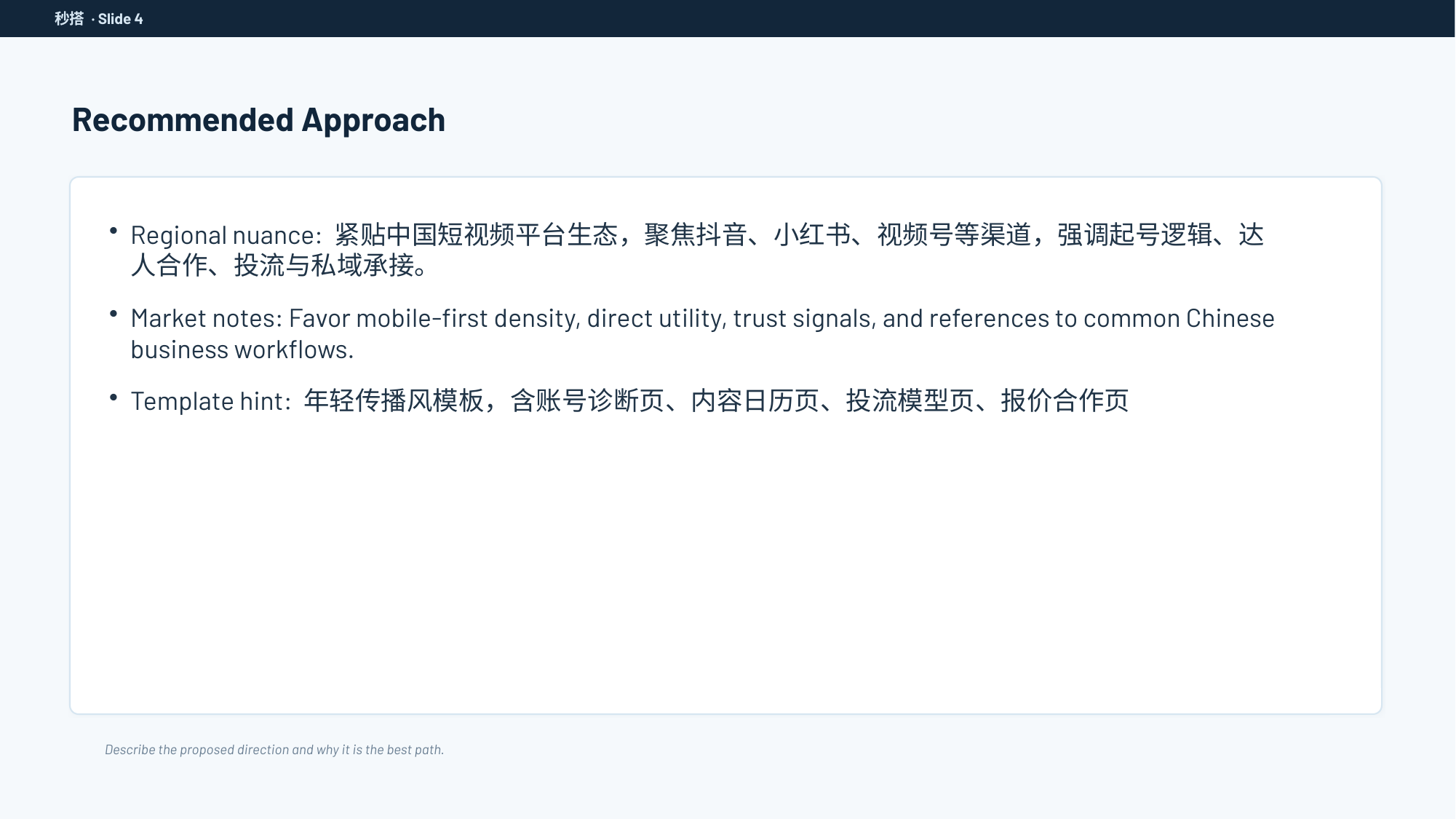

秒搭 · Slide 4
Recommended Approach

Regional nuance: 紧贴中国短视频平台生态，聚焦抖音、小红书、视频号等渠道，强调起号逻辑、达人合作、投流与私域承接。
Market notes: Favor mobile-first density, direct utility, trust signals, and references to common Chinese business workflows.
Template hint: 年轻传播风模板，含账号诊断页、内容日历页、投流模型页、报价合作页
Describe the proposed direction and why it is the best path.